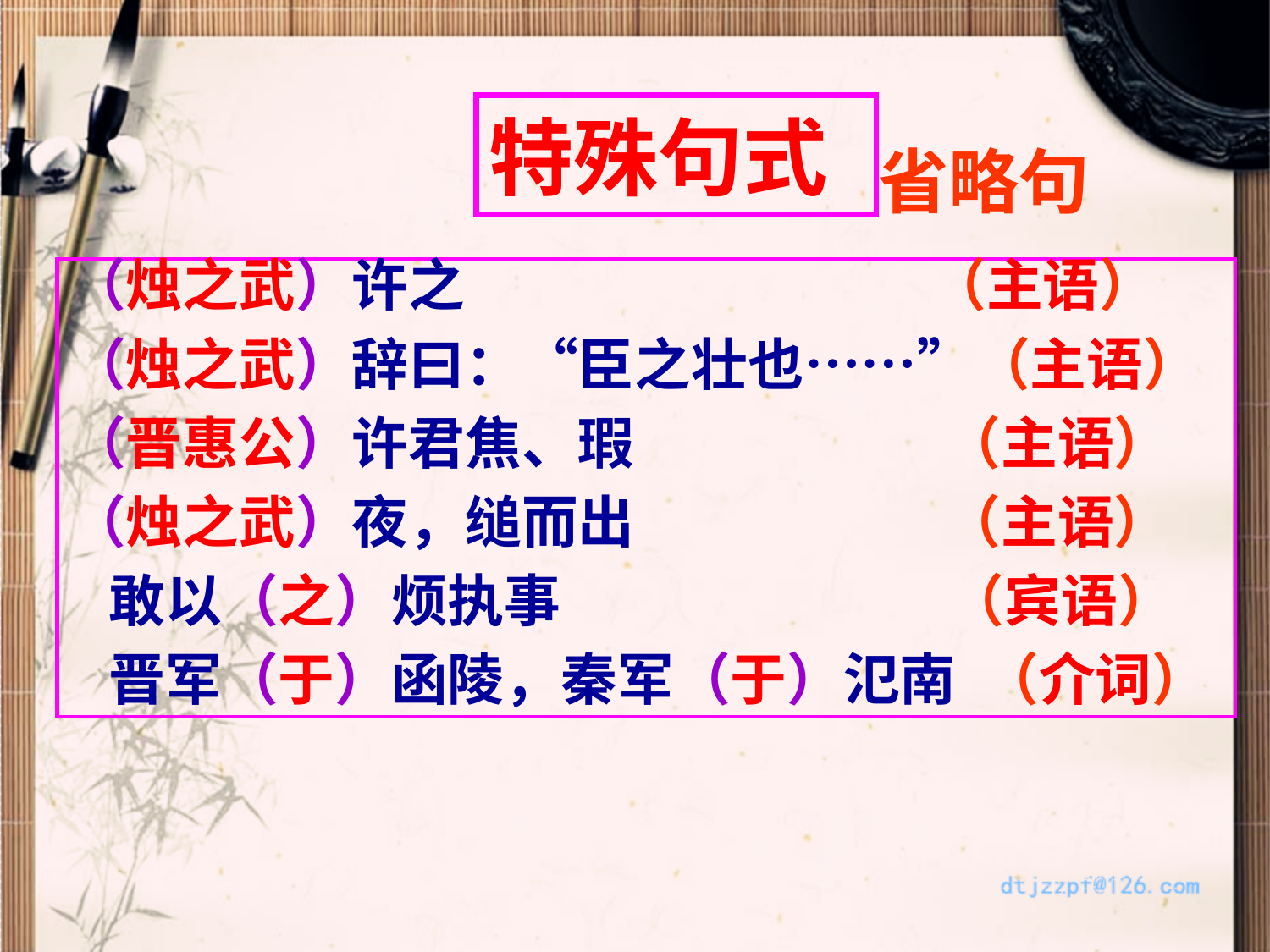

特殊句式
省略句
（烛之武）许之                                    （主语）
（烛之武）辞曰：“臣之壮也……”（主语）
（晋惠公）许君焦、瑕                        （主语）
（烛之武）夜，缒而出                        （主语）
  敢以（之）烦执事                              （宾语）
  晋军（于）函陵，秦军（于）氾南  （介词）